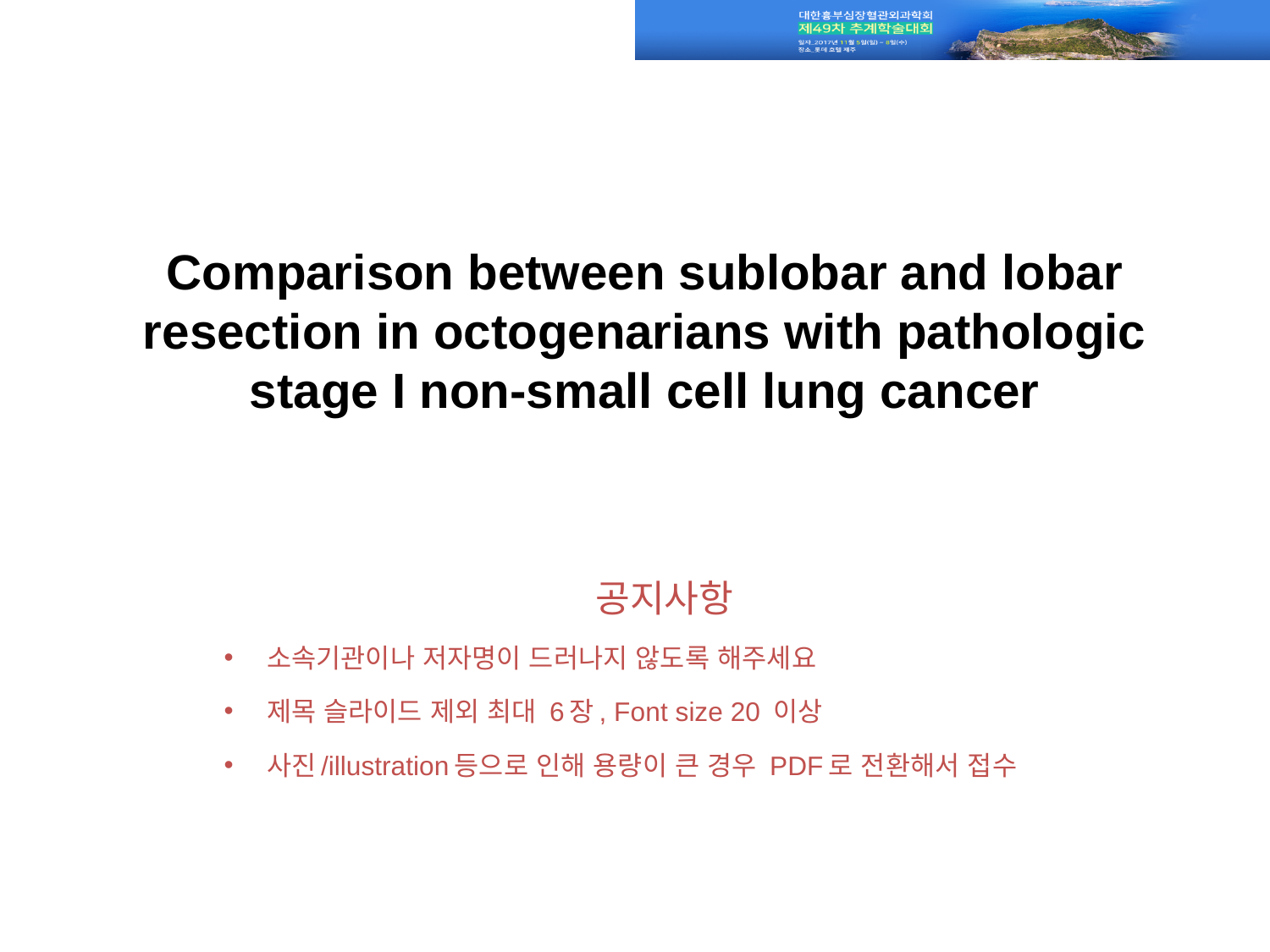

# Comparison between sublobar and lobar resection in octogenarians with pathologic stage I non-small cell lung cancer
공지사항
소속기관이나 저자명이 드러나지 않도록 해주세요
제목 슬라이드 제외 최대 6장, Font size 20 이상
사진/illustration등으로 인해 용량이 큰 경우 PDF로 전환해서 접수